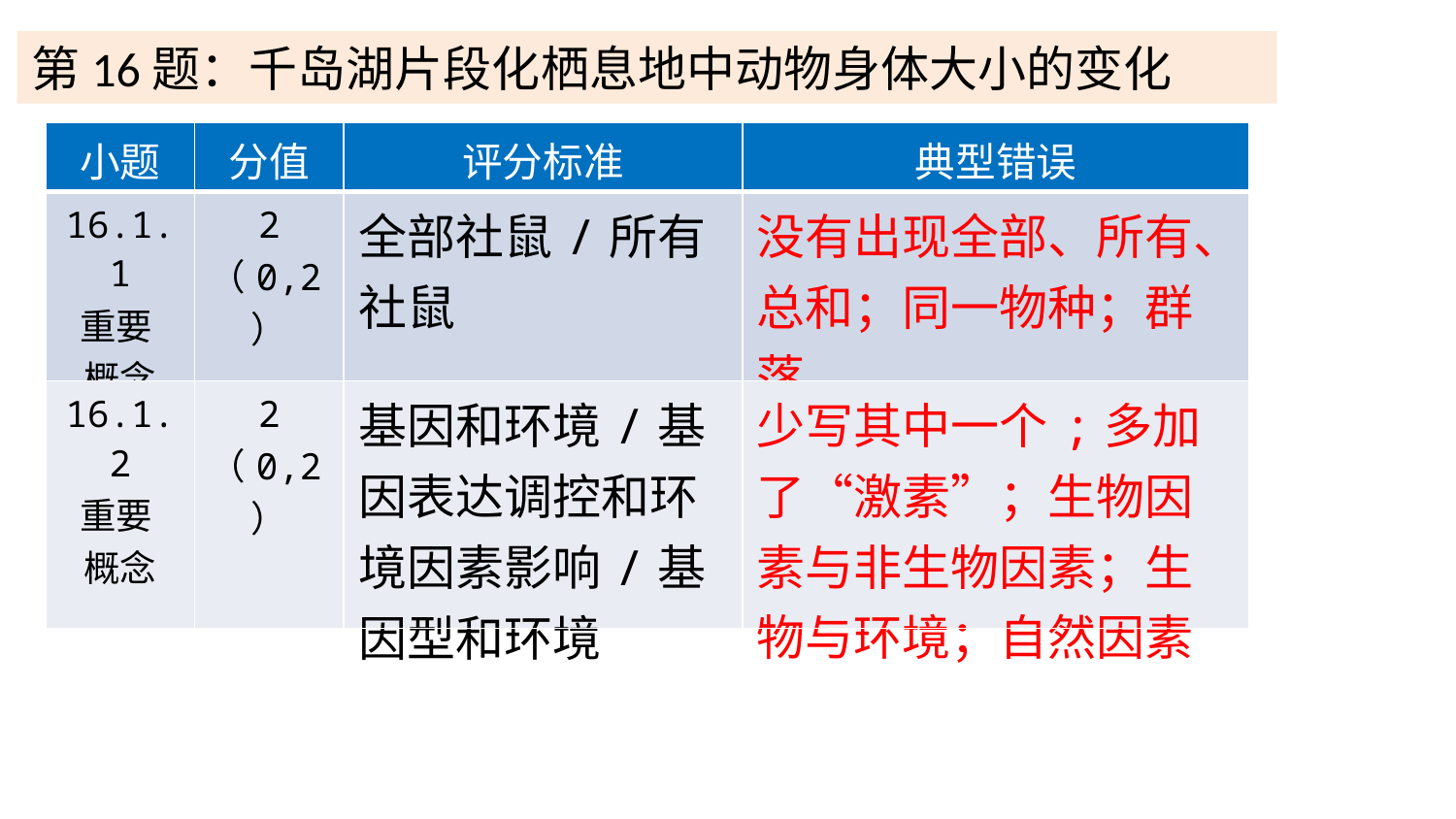

第16题：千岛湖片段化栖息地中动物身体大小的变化
| 小题 | 分值 | 评分标准 | 典型错误 |
| --- | --- | --- | --- |
| 16.1.1 重要 概念 | 2 （0,2） | 全部社鼠/所有社鼠 | 没有出现全部、所有、总和；同一物种；群落 |
| 16.1.2 重要 概念 | 2 （0,2） | 基因和环境/基因表达调控和环境因素影响/基因型和环境 | 少写其中一个;多加了“激素”；生物因素与非生物因素；生物与环境；自然因素 |